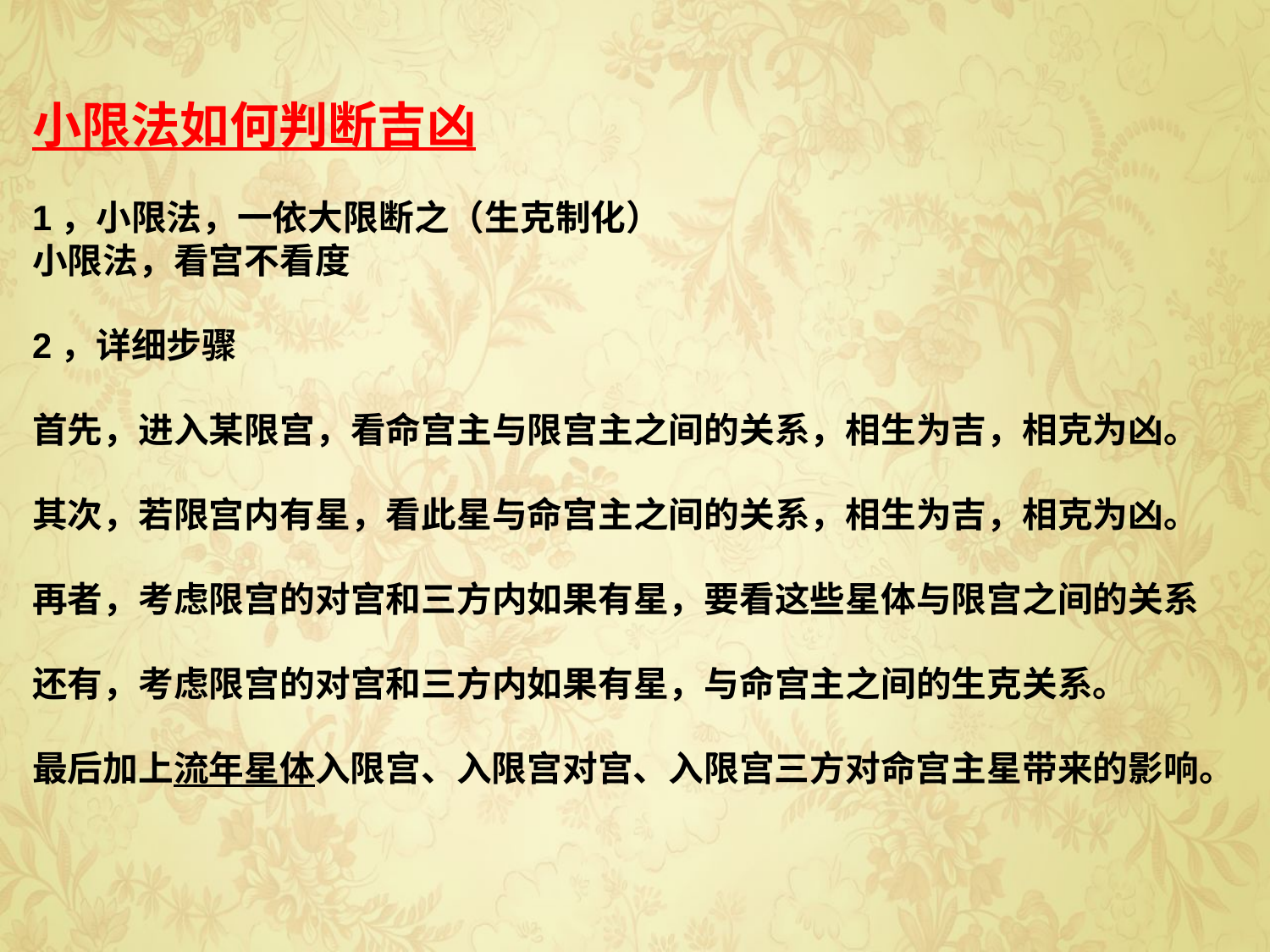

小限法如何判断吉凶

1，小限法，一依大限断之（生克制化）
小限法，看宫不看度

2，详细步骤

首先，进入某限宫，看命宫主与限宫主之间的关系，相生为吉，相克为凶。

其次，若限宫内有星，看此星与命宫主之间的关系，相生为吉，相克为凶。

再者，考虑限宫的对宫和三方内如果有星，要看这些星体与限宫之间的关系

还有，考虑限宫的对宫和三方内如果有星，与命宫主之间的生克关系。

最后加上流年星体入限宫、入限宫对宫、入限宫三方对命宫主星带来的影响。